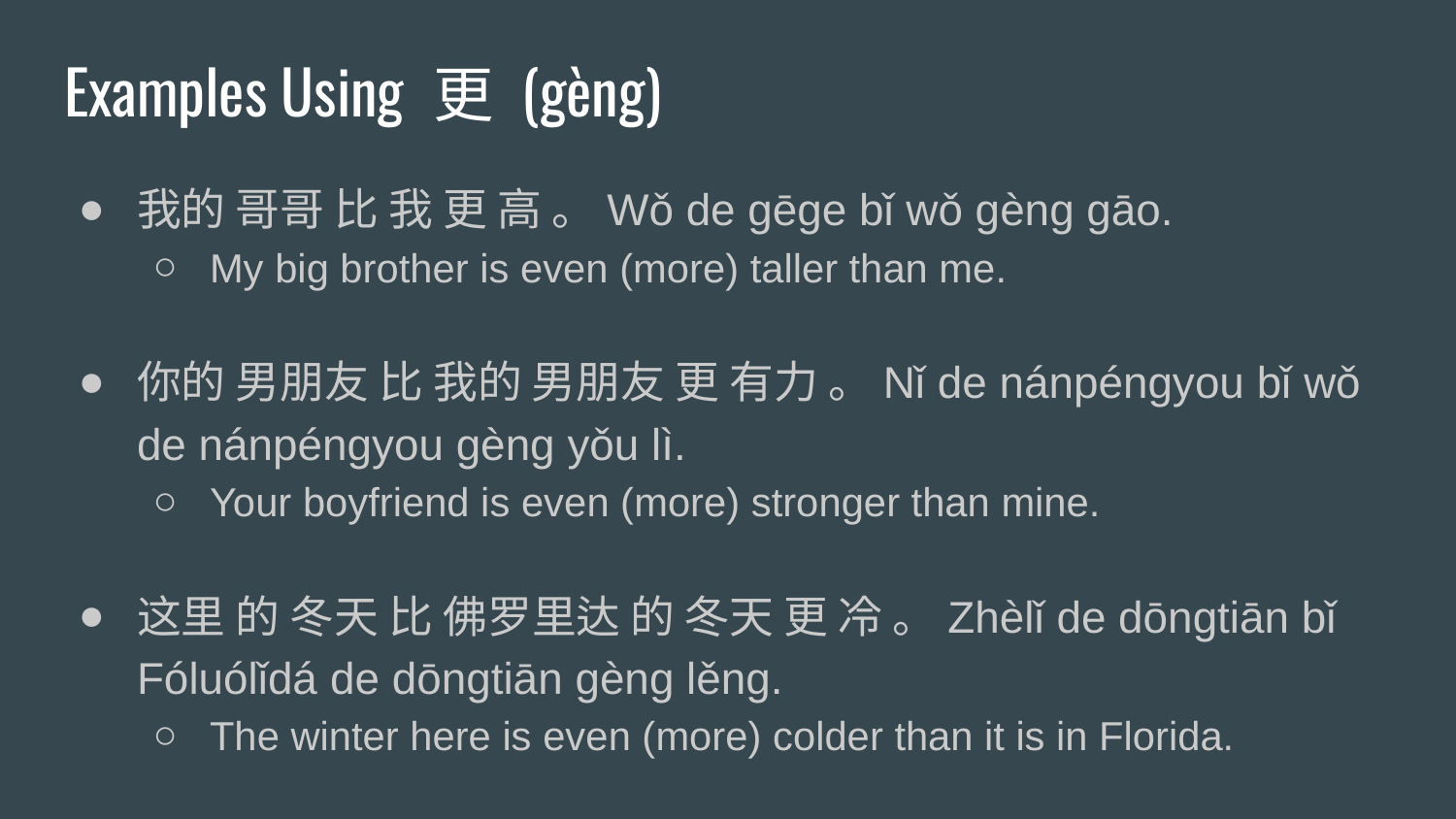

# Examples Using 更 (gèng)
我的 哥哥 比 我 更 高 。Wǒ de gēge bǐ wǒ gèng gāo.
My big brother is even (more) taller than me.
你的 男朋友 比 我的 男朋友 更 有力 。Nǐ de nánpéngyou bǐ wǒ de nánpéngyou gèng yǒu lì.
Your boyfriend is even (more) stronger than mine.
这里 的 冬天 比 佛罗里达 的 冬天 更 冷 。Zhèlǐ de dōngtiān bǐ Fóluólǐdá de dōngtiān gèng lěng.
The winter here is even (more) colder than it is in Florida.